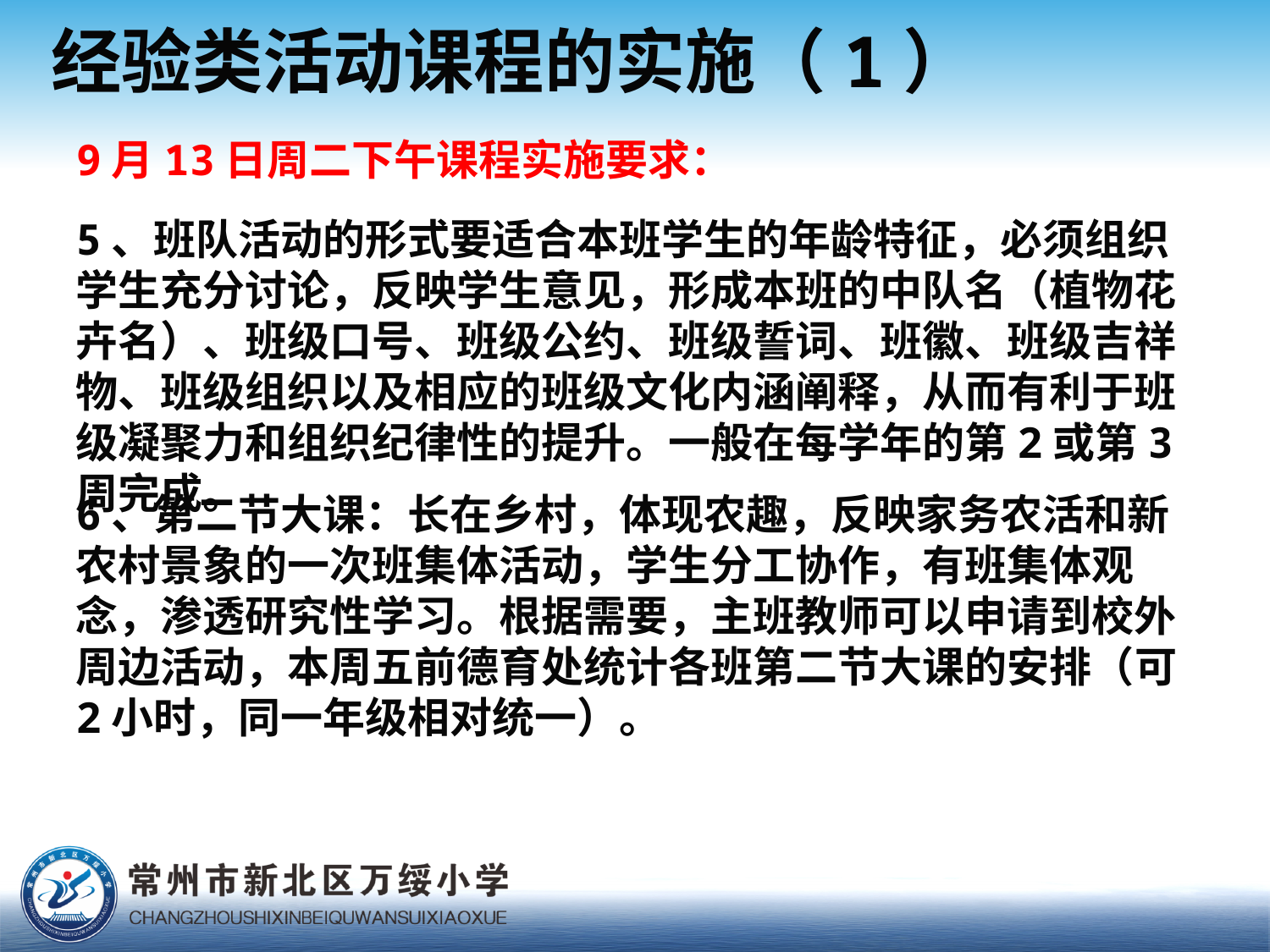

经验类活动课程的实施（1）
9月13日周二下午课程实施要求：
5、班队活动的形式要适合本班学生的年龄特征，必须组织学生充分讨论，反映学生意见，形成本班的中队名（植物花卉名）、班级口号、班级公约、班级誓词、班徽、班级吉祥物、班级组织以及相应的班级文化内涵阐释，从而有利于班级凝聚力和组织纪律性的提升。一般在每学年的第2或第3周完成。
6、第二节大课：长在乡村，体现农趣，反映家务农活和新农村景象的一次班集体活动，学生分工协作，有班集体观念，渗透研究性学习。根据需要，主班教师可以申请到校外周边活动，本周五前德育处统计各班第二节大课的安排（可2小时，同一年级相对统一）。